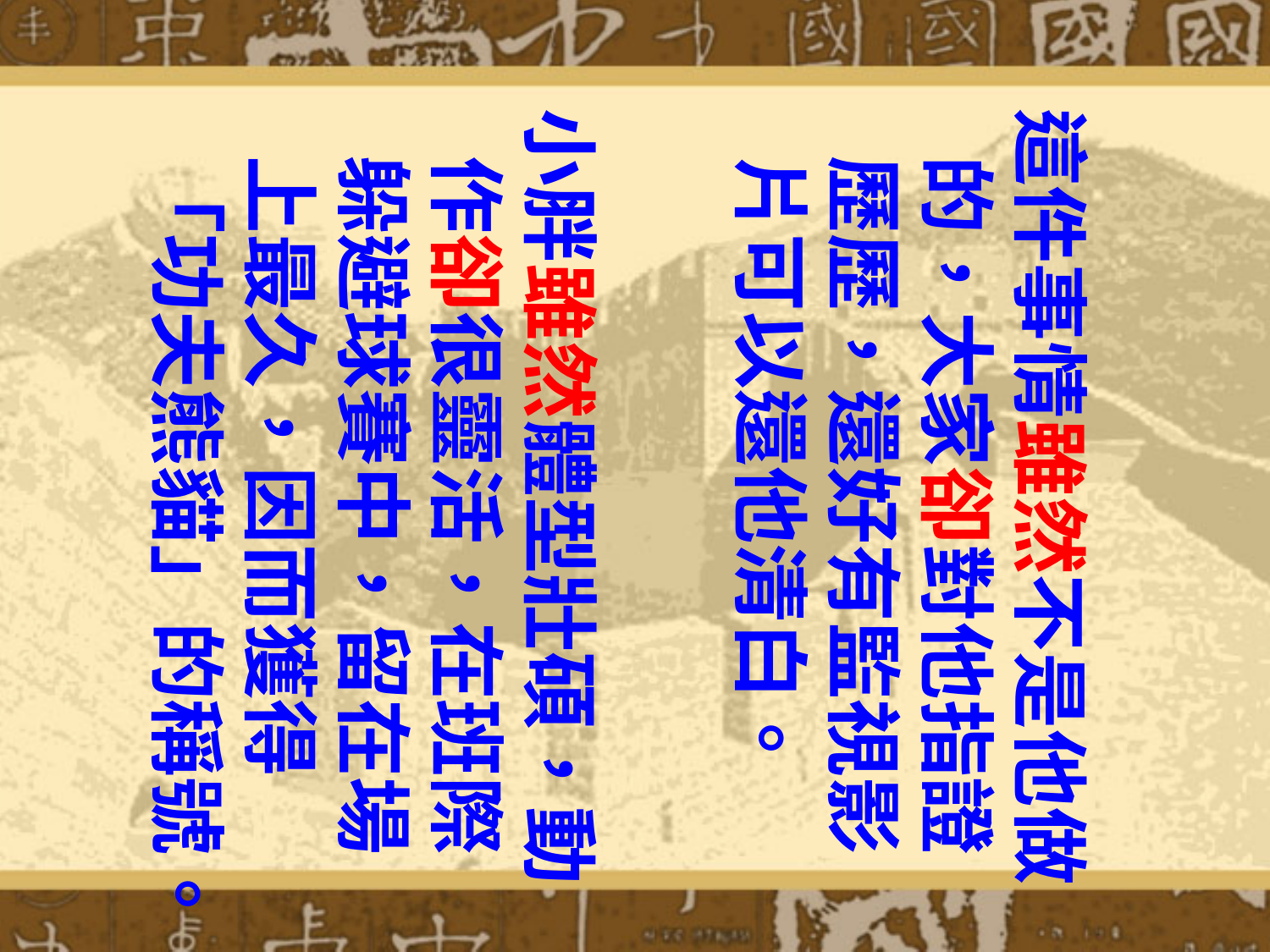

小胖雖然體型壯碩，動作卻很靈活，在班際躲避球賽中，留在場上最久，因而獲得「功夫熊貓」的稱號。
這件事情雖然不是他做的，大家卻對他指證歷歷，還好有監視影片可以還他清白。